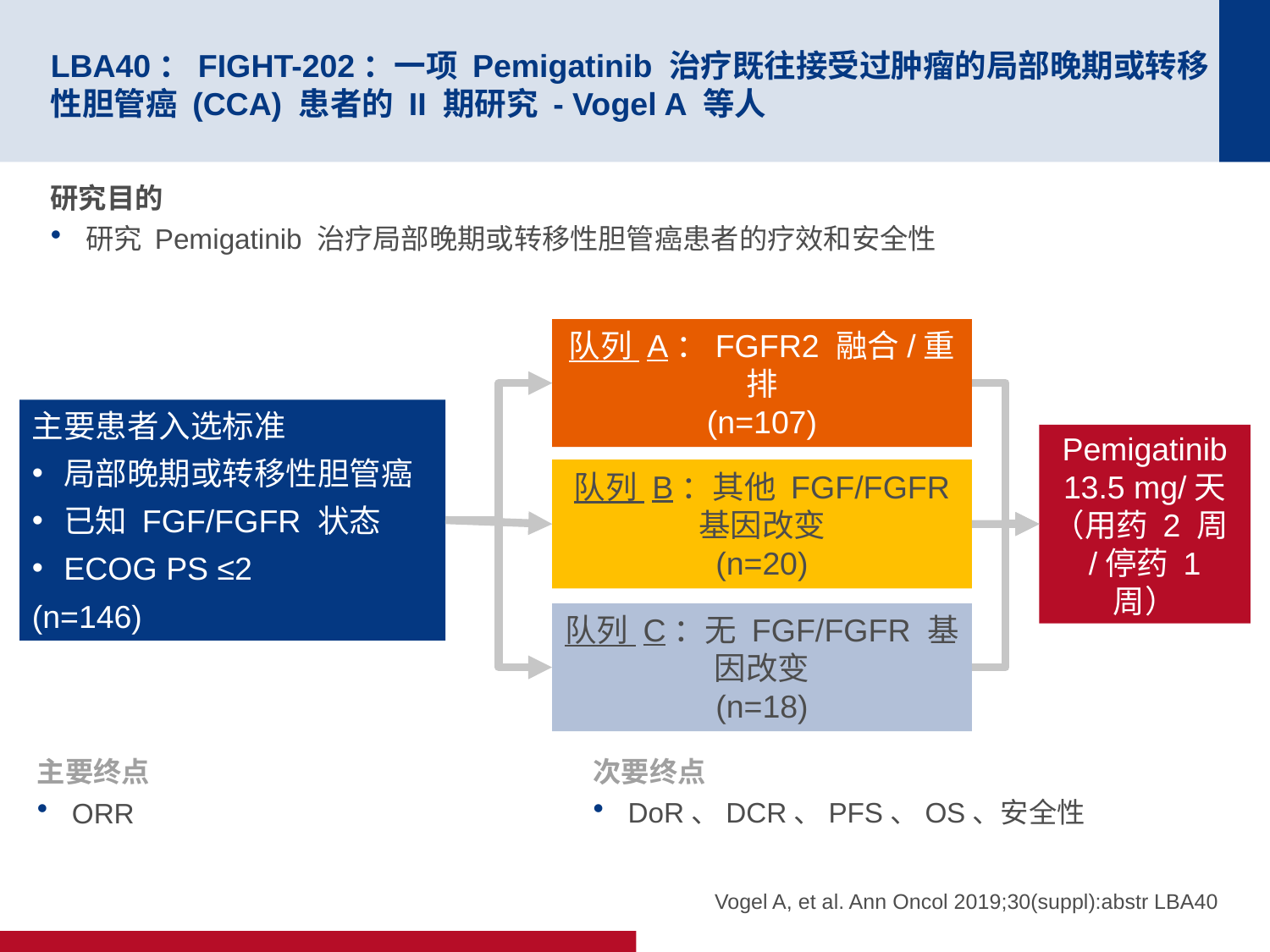

# LBA40：FIGHT-202：一项 Pemigatinib 治疗既往接受过肿瘤的局部晚期或转移性胆管癌 (CCA) 患者的 II 期研究 - Vogel A 等人
研究目的
研究 Pemigatinib 治疗局部晚期或转移性胆管癌患者的疗效和安全性
队列 A：FGFR2 融合/重排
(n=107)
主要患者入选标准
局部晚期或转移性胆管癌
已知 FGF/FGFR 状态
ECOG PS ≤2
(n=146)
Pemigatinib
13.5 mg/天
（用药 2 周/停药 1 周）
队列 B：其他 FGF/FGFR 基因改变
(n=20)
队列 C：无 FGF/FGFR 基因改变
(n=18)
主要终点
ORR

次要终点
DoR、DCR、PFS、OS、安全性
Vogel A, et al. Ann Oncol 2019;30(suppl):abstr LBA40